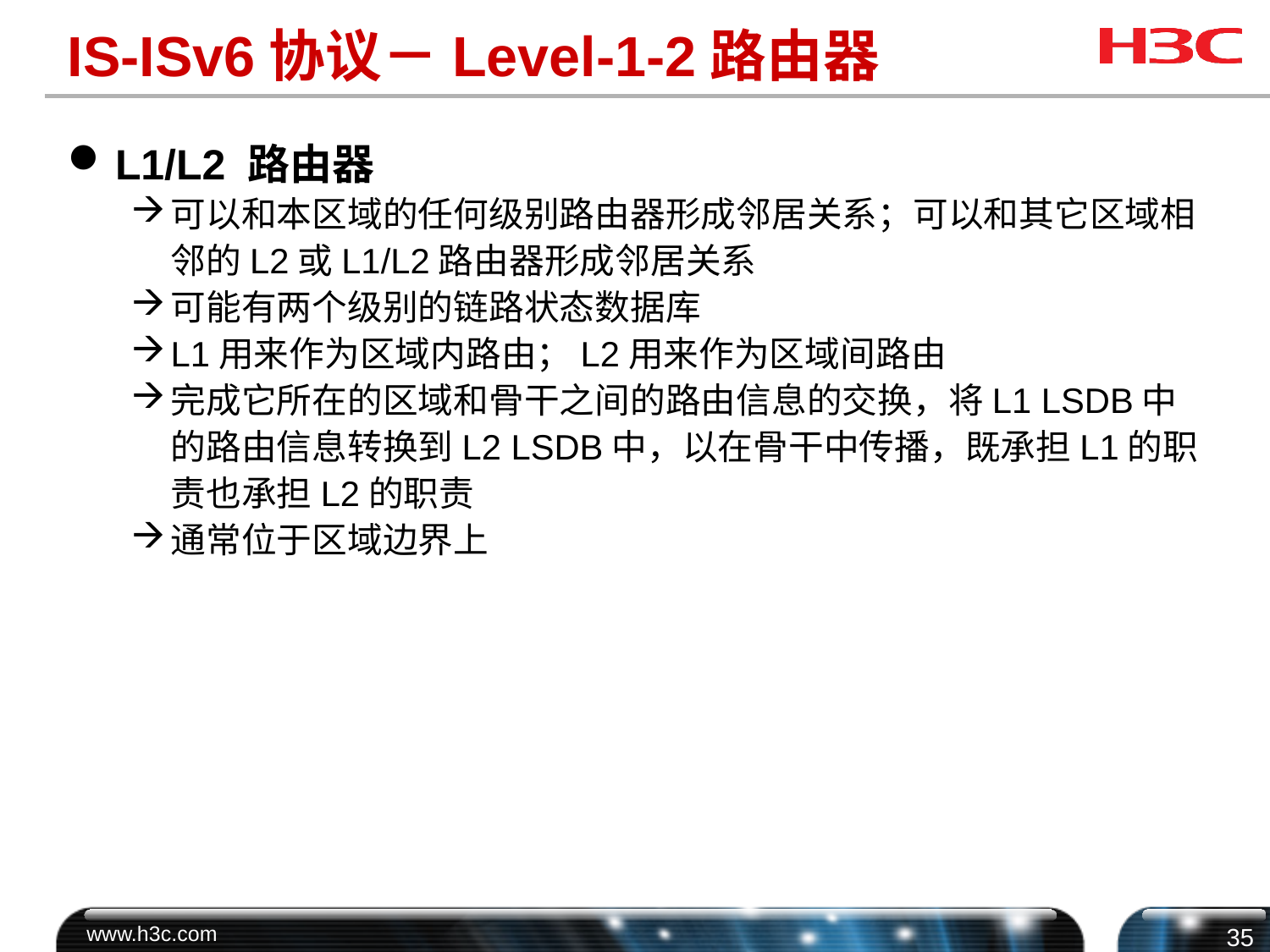

# IS-ISv6协议－Level-1-2路由器
L1/L2 路由器
可以和本区域的任何级别路由器形成邻居关系；可以和其它区域相邻的L2或L1/L2路由器形成邻居关系
可能有两个级别的链路状态数据库
L1用来作为区域内路由；L2用来作为区域间路由
完成它所在的区域和骨干之间的路由信息的交换，将L1 LSDB中的路由信息转换到L2 LSDB中，以在骨干中传播，既承担L1的职责也承担L2的职责
通常位于区域边界上